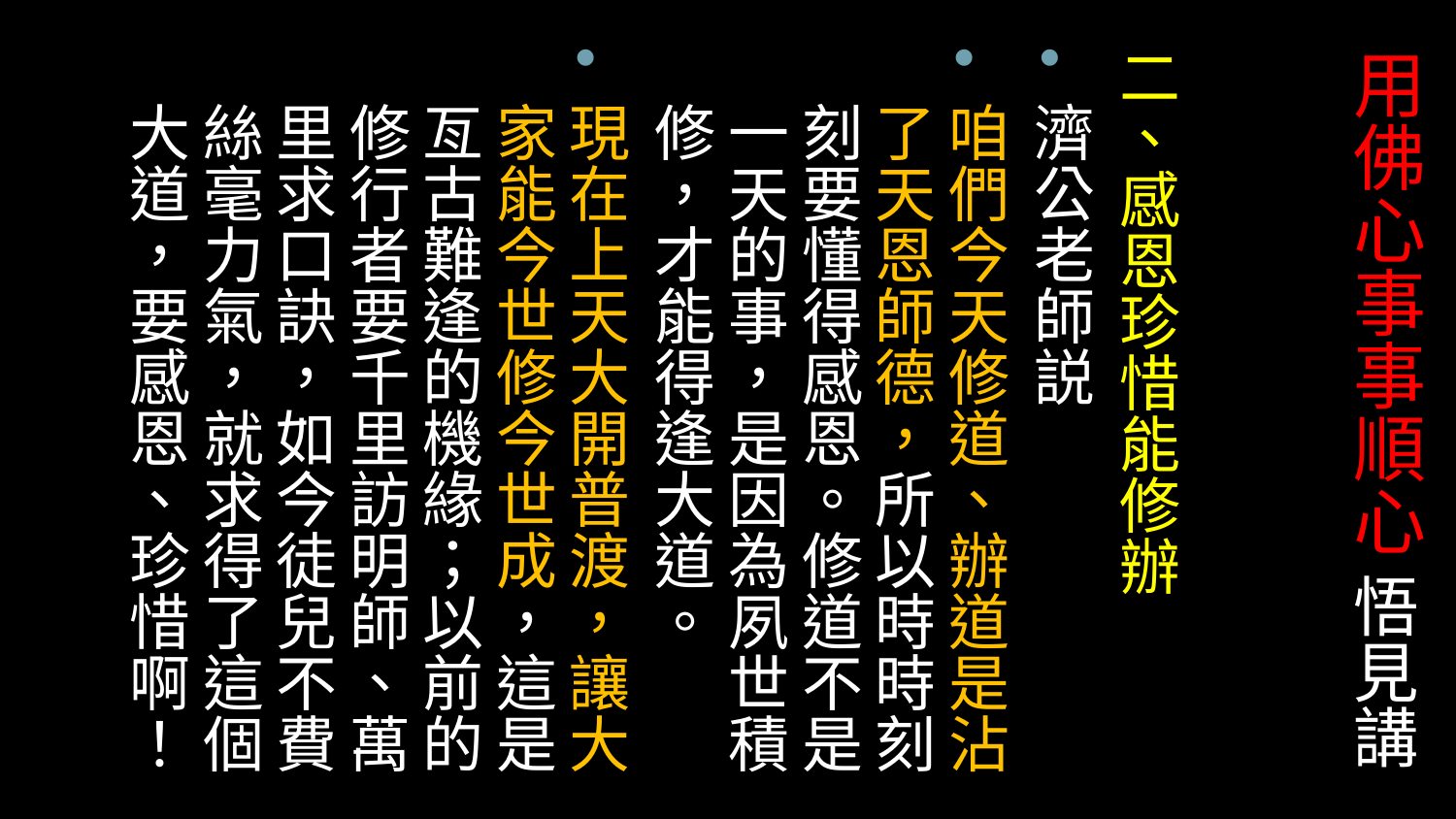

# 用佛心事事順心 悟見講
二、感恩珍惜能修辦
濟公老師説
咱們今天修道、辦道是沾了天恩師德，所以時時刻刻要懂得感恩。修道不是一天的事，是因為夙世積修，才能得逢大道。
現在上天大開普渡，讓大家能今世修今世成，這是亙古難逢的機緣；以前的修行者要千里訪明師、萬里求口訣，如今徒兒不費絲毫力氣，就求得了這個大道，要感恩、珍惜啊！